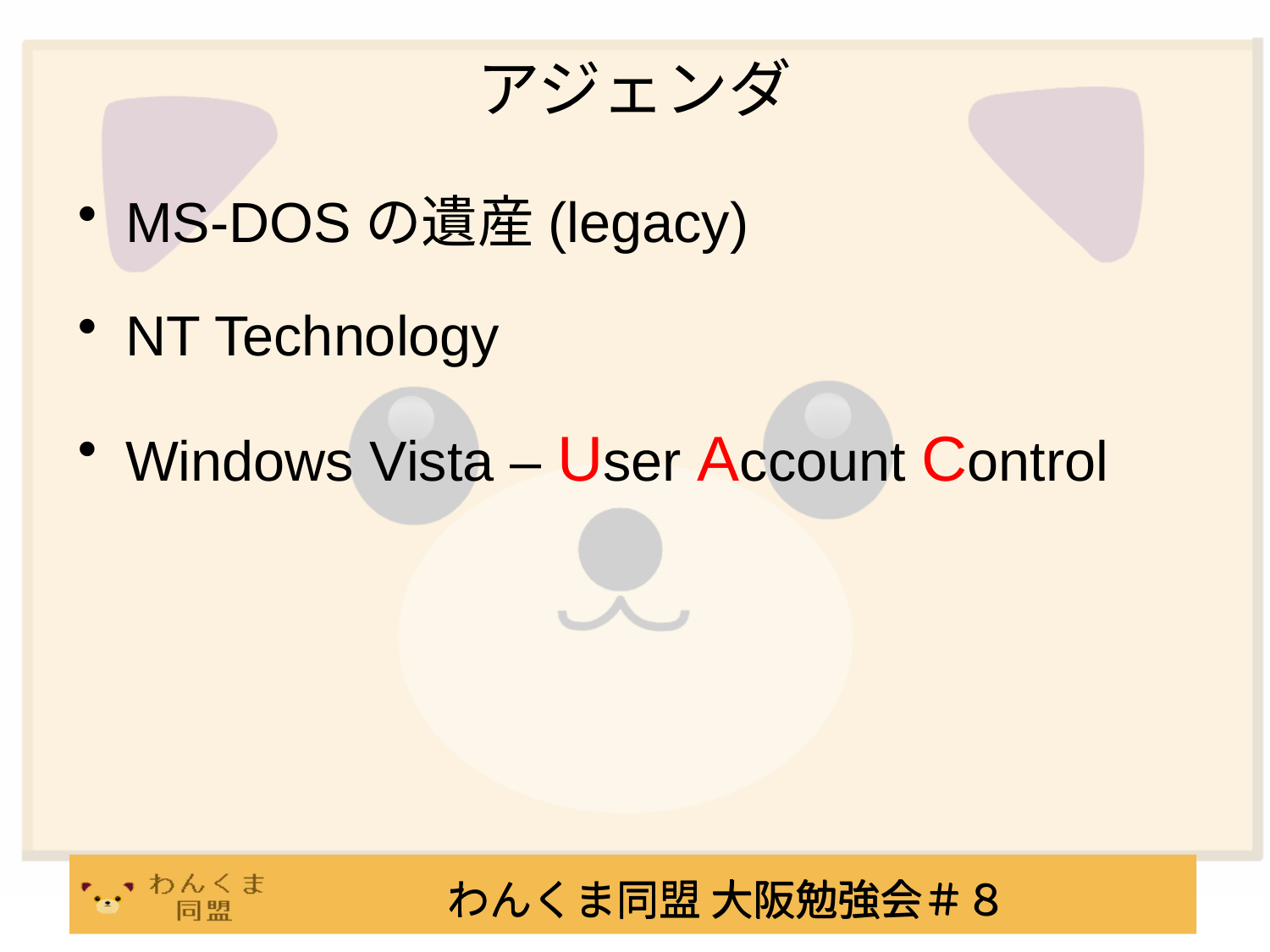

# アジェンダ
MS-DOSの遺産(legacy)
NT Technology
Windows Vista – User Account Control
わんくま同盟 大阪勉強会＃８
わんくま同盟 大阪勉強会＃８